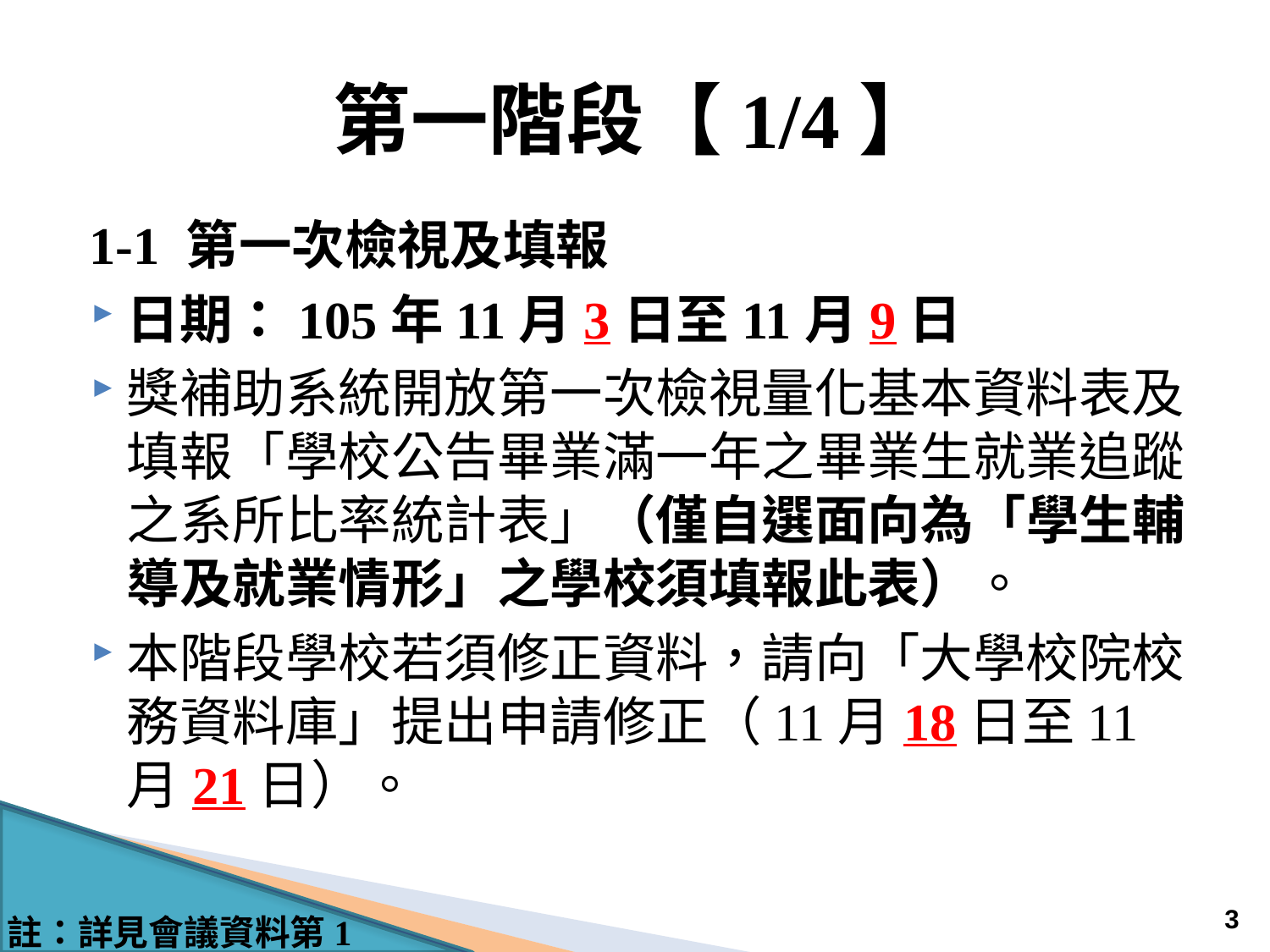

# 第一階段【1/4】
1-1 第一次檢視及填報
日期：105年11月3日至11月9日
獎補助系統開放第一次檢視量化基本資料表及填報「學校公告畢業滿一年之畢業生就業追蹤之系所比率統計表」（僅自選面向為「學生輔導及就業情形」之學校須填報此表）。
本階段學校若須修正資料，請向「大學校院校務資料庫」提出申請修正（11月18日至11月21日）。
3
註：詳見會議資料第1頁